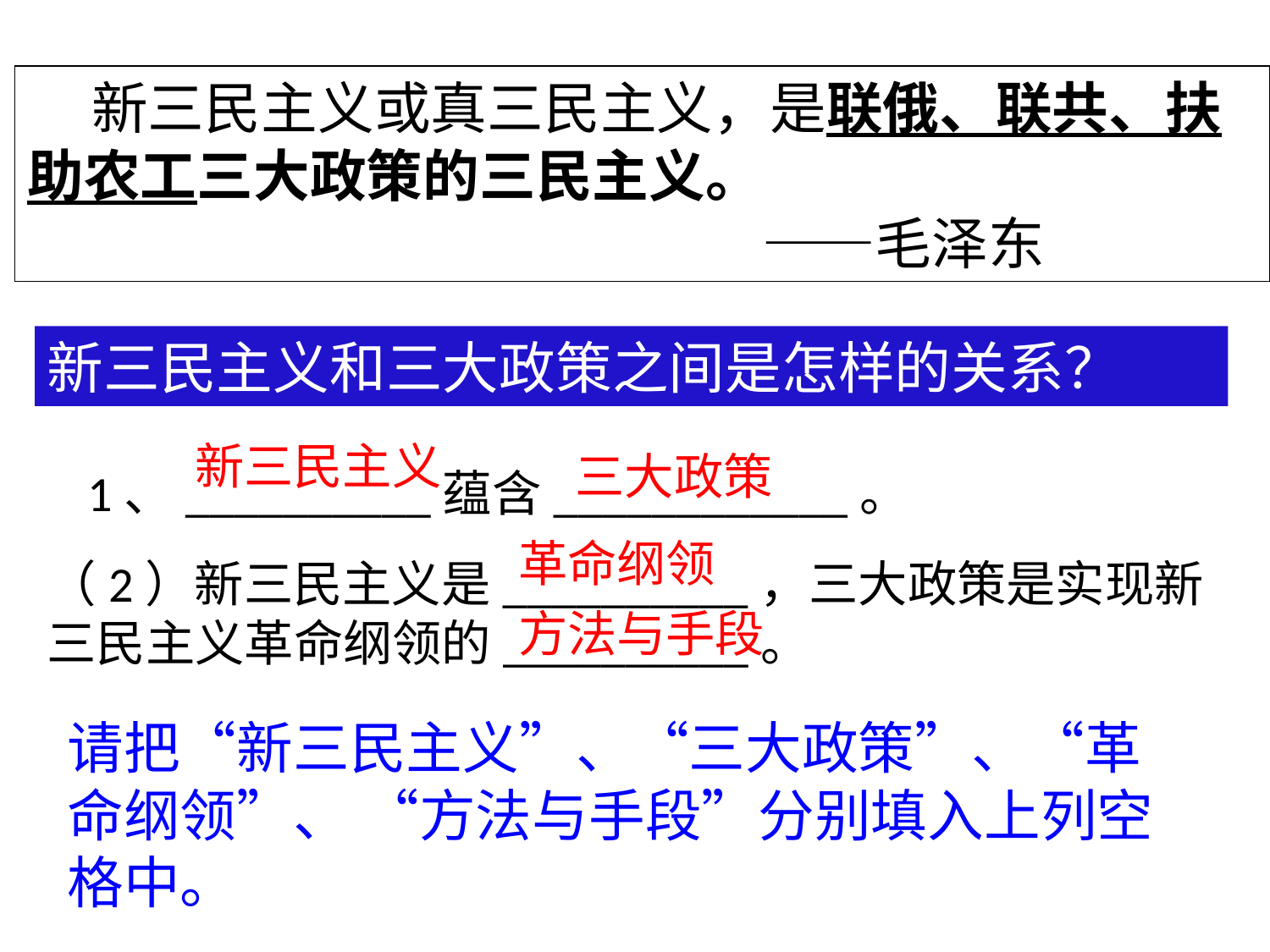

新三民主义或真三民主义，是联俄、联共、扶助农工三大政策的三民主义。
　　　　　　　　　　　　　——毛泽东
新三民主义和三大政策之间是怎样的关系？
新三民主义
三大政策
1、__________蕴含____________。
革命纲领
（2）新三民主义是__________，三大政策是实现新三民主义革命纲领的__________。
方法与手段
请把“新三民主义”、“三大政策”、“革命纲领”、 “方法与手段”分别填入上列空格中。